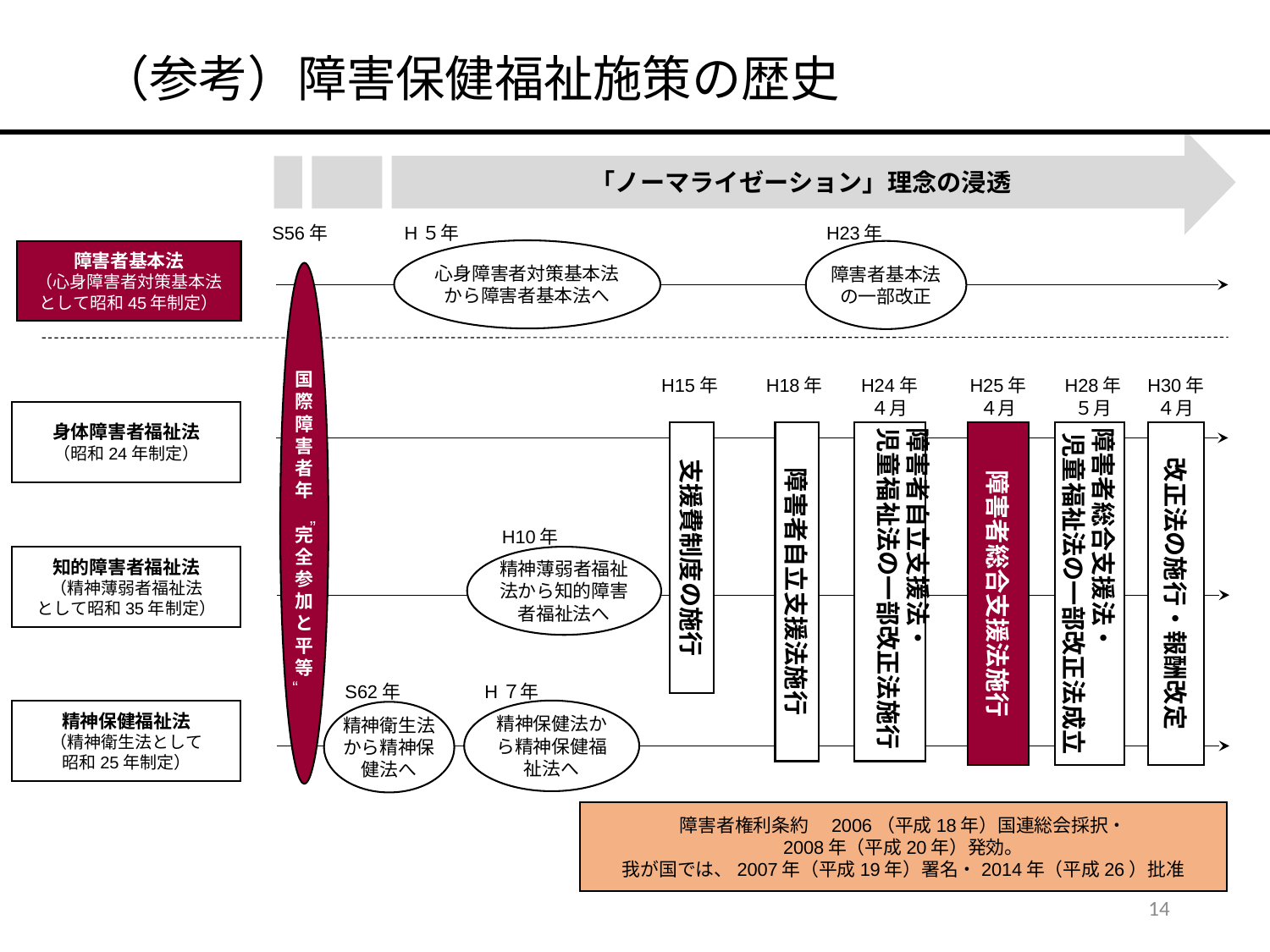

（参考）障害保健福祉施策の歴史
「ノーマライゼーション」理念の浸透

S56年
H５年
H23年
心身障害者対策基本法から障害者基本法へ
障害者基本法
（心身障害者対策基本法
として昭和45年制定）
障害者基本法の一部改正
国際障害者
年

完全参加
と
平等
H15年
H18年
H24年
４月
H25年
４月
H28年
５月
H30年
４月
身体障害者福祉法
（昭和24年制定）
支援費制度の施行
障害者自立支援法施行
障害者自立支援法・
児童福祉法の一部改正法施行
障害者総合支援法施行
障害者総合支援法・
児童福祉法の一部改正法成立
改正法の施行・報酬改定
”
H10年
知的障害者福祉法
（精神薄弱者福祉法
として昭和35年制定）
精神薄弱者福祉法から知的障害者福祉法へ
“
S62年
H７年
精神保健法から精神保健福祉法へ
精神保健福祉法
（精神衛生法として
昭和25年制定）
精神衛生法から精神保健法へ
障害者権利条約　2006（平成18年）国連総会採択・
2008年（平成20年）発効。
我が国では、2007年（平成19年）署名・2014年（平成26）批准
14